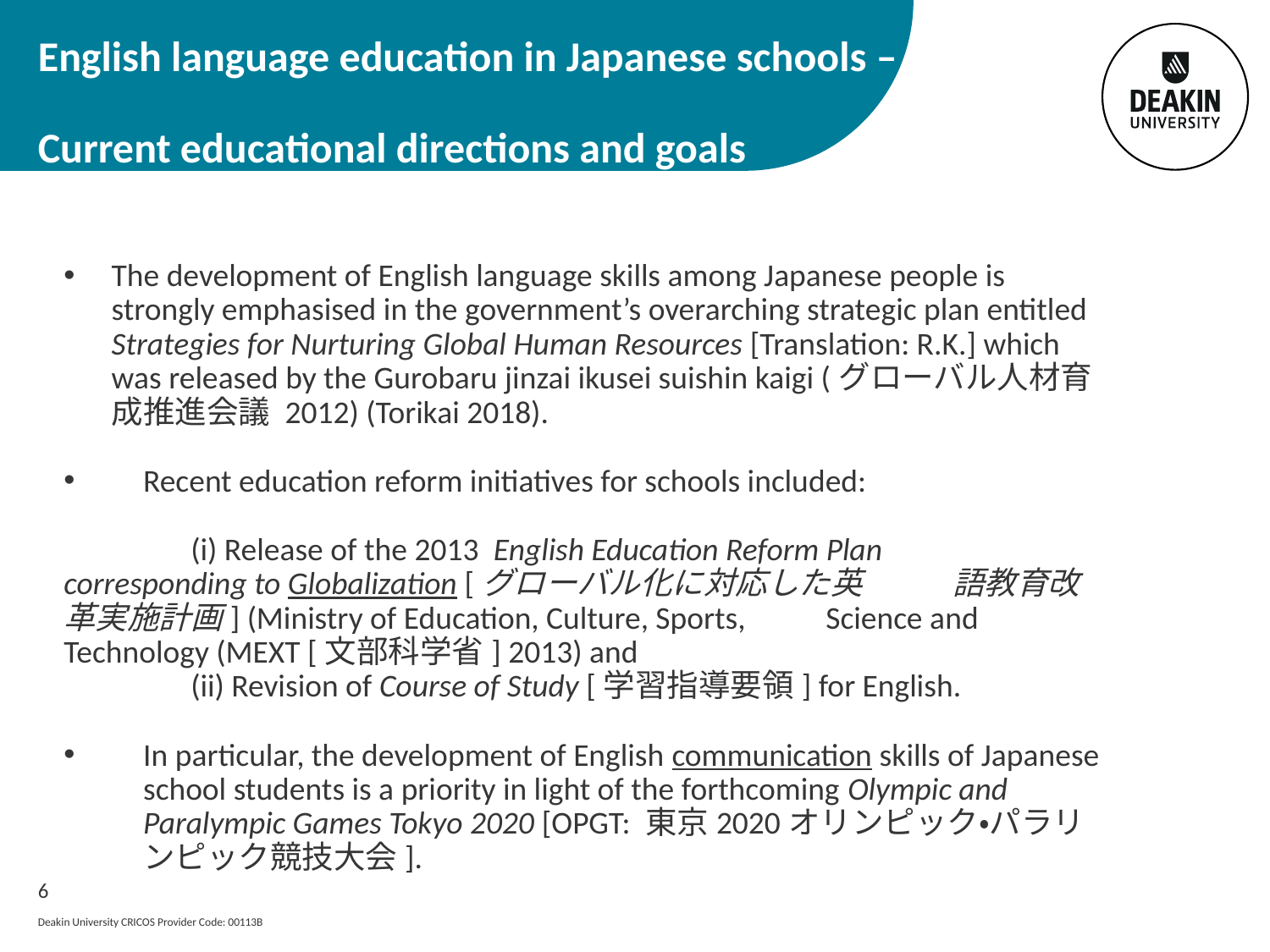

# English language education in Japanese schools – Current educational directions and goals

The development of English language skills among Japanese people is strongly emphasised in the government’s overarching strategic plan entitled Strategies for Nurturing Global Human Resources [Translation: R.K.] which was released by the Gurobaru jinzai ikusei suishin kaigi (グローバル人材育成推進会議 2012) (Torikai 2018).

Recent education reform initiatives for schools included:

	(i) Release of the 2013  English Education Reform Plan 	corresponding to Globalization [グローバル化に対応した英	語教育改革実施計画] (Ministry of Education, Culture, Sports, 	Science and Technology (MEXT [文部科学省] 2013) and
	(ii) Revision of Course of Study [学習指導要領] for English.

In particular, the development of English communication skills of Japanese school students is a priority in light of the forthcoming Olympic and Paralympic Games Tokyo 2020 [OPGT: 東京2020オリンピック・パラリンピック競技大会].

6
Deakin University CRICOS Provider Code: 00113B